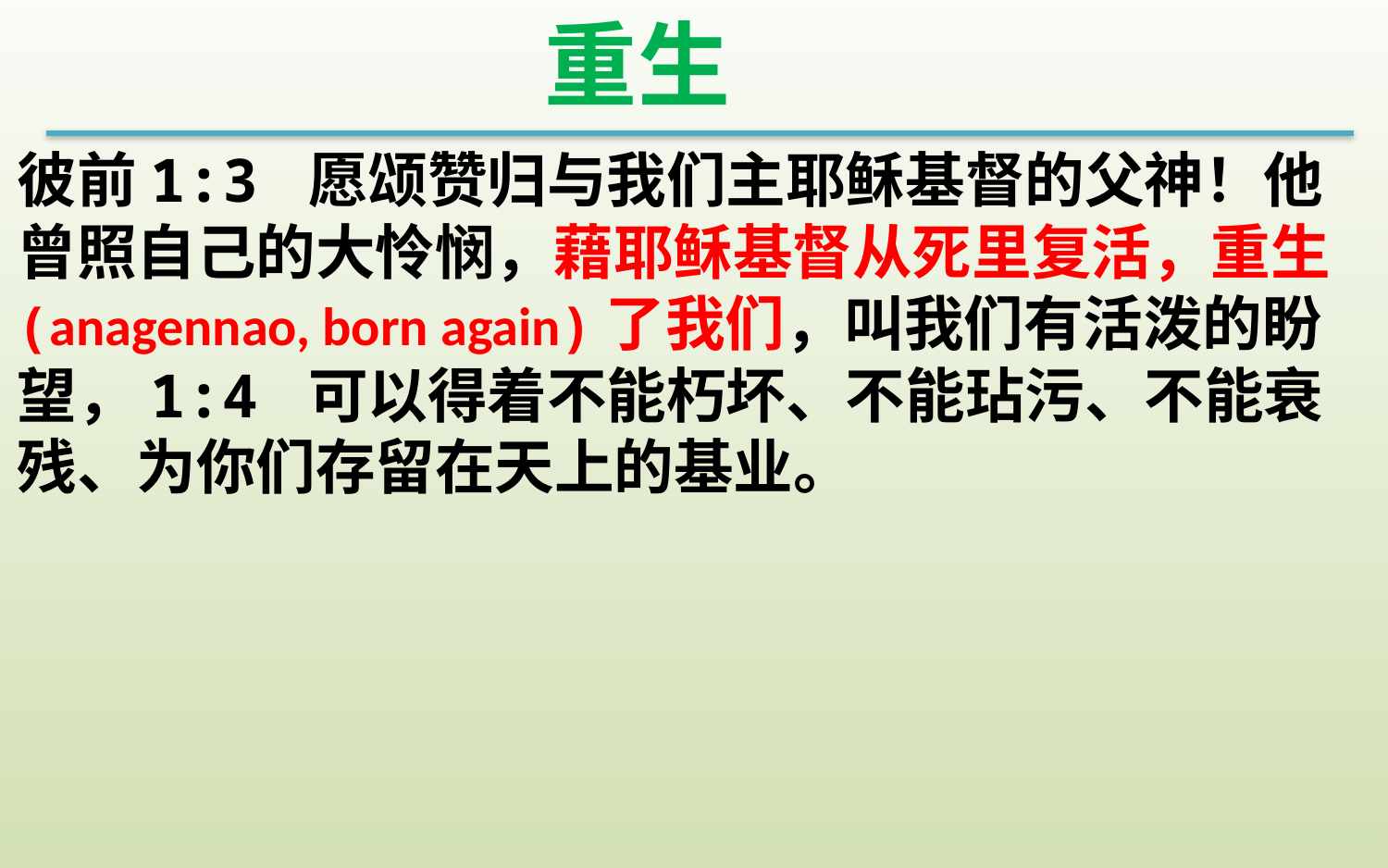

重生
彼前1:3 愿颂赞归与我们主耶稣基督的父神！他曾照自己的大怜悯，藉耶稣基督从死里复活，重生(anagennao, born again)了我们，叫我们有活泼的盼望，1:4 可以得着不能朽坏、不能玷污、不能衰残、为你们存留在天上的基业。